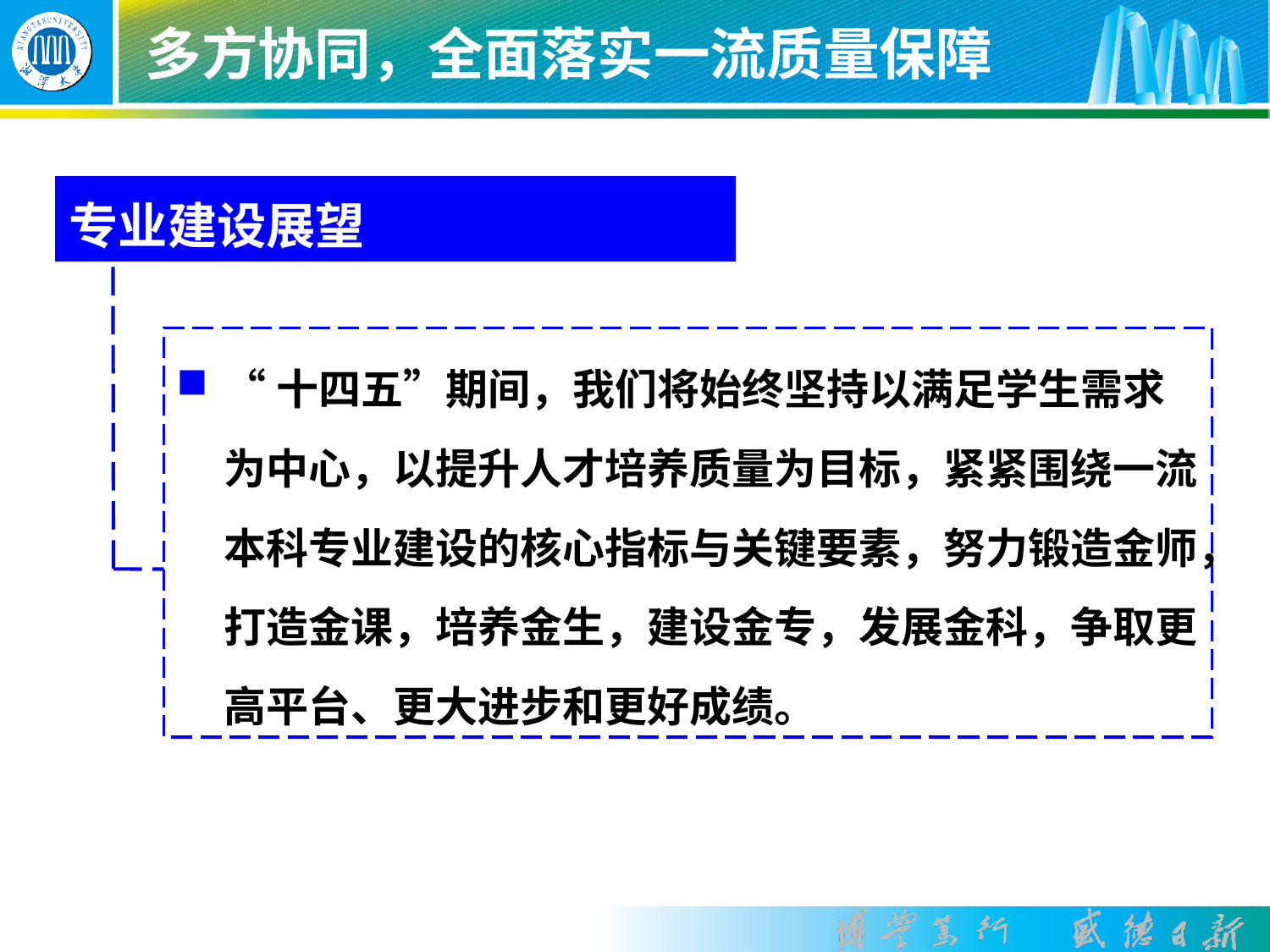

多方协同，全面落实一流质量保障
专业建设展望
“十四五”期间，我们将始终坚持以满足学生需求为中心，以提升人才培养质量为目标，紧紧围绕一流本科专业建设的核心指标与关键要素，努力锻造金师，打造金课，培养金生，建设金专，发展金科，争取更高平台、更大进步和更好成绩。